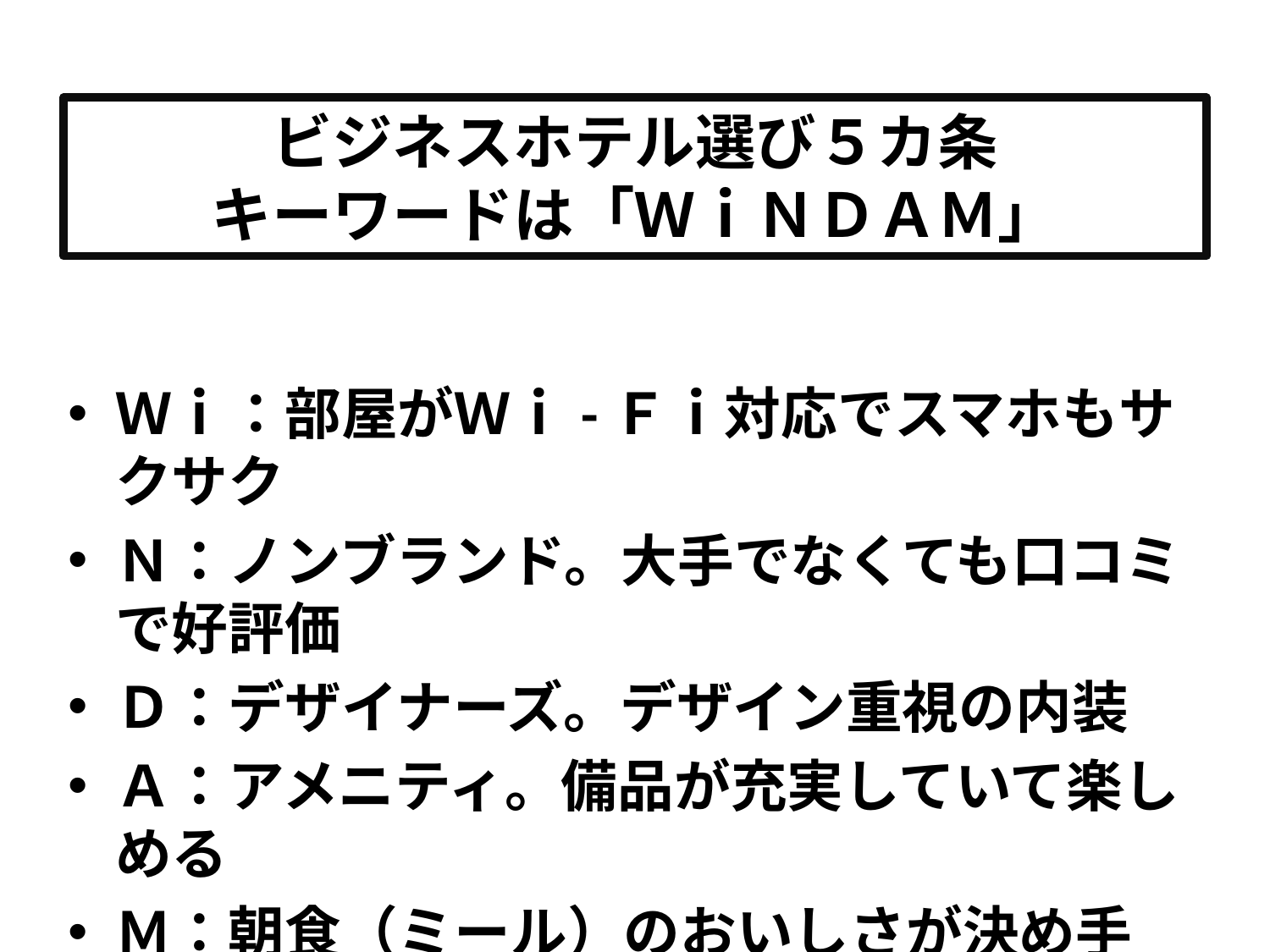

# ビジネスホテル選び５カ条 キーワードは「ＷｉＮＤＡＭ」
Ｗｉ：部屋がＷｉ-Ｆｉ対応でスマホもサクサク
Ｎ：ノンブランド。大手でなくても口コミで好評価
Ｄ：デザイナーズ。デザイン重視の内装
Ａ：アメニティ。備品が充実していて楽しめる
Ｍ：朝食（ミール）のおいしさが決め手